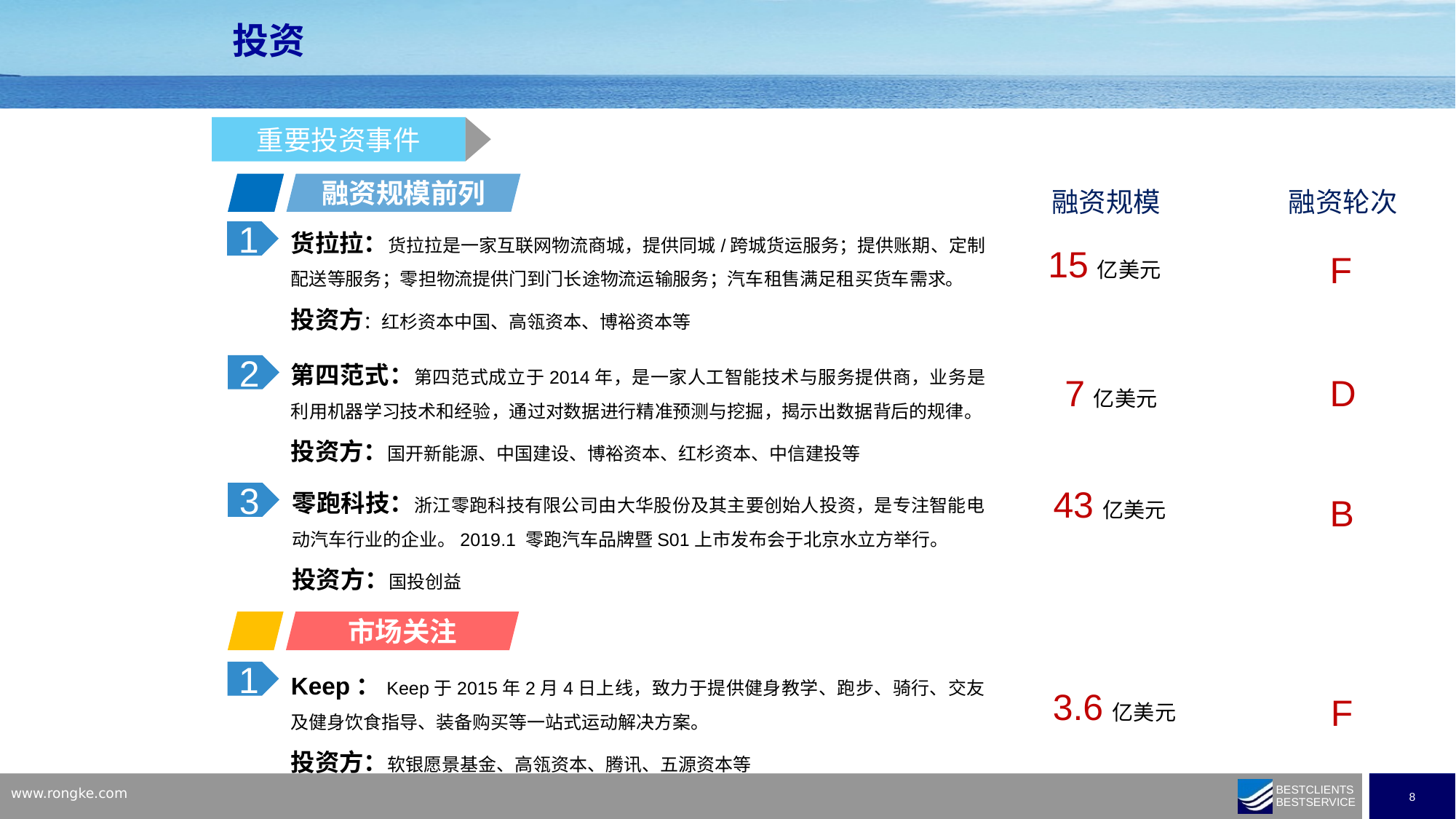

投资
重要投资事件

融资规模前列
融资轮次
融资规模
货拉拉：货拉拉是一家互联网物流商城，提供同城/跨城货运服务；提供账期、定制配送等服务；零担物流提供门到门长途物流运输服务；汽车租售满足租买货车需求。
投资方：红杉资本中国、高瓴资本、博裕资本等
1
15亿美元
F
第四范式：第四范式成立于2014年，是一家人工智能技术与服务提供商，业务是利用机器学习技术和经验，通过对数据进行精准预测与挖掘，揭示出数据背后的规律。
投资方：国开新能源、中国建设、博裕资本、红杉资本、中信建投等
2
7亿美元
D
零跑科技：浙江零跑科技有限公司由大华股份及其主要创始人投资，是专注智能电动汽车行业的企业。2019.1 零跑汽车品牌暨S01上市发布会于北京水立方举行。
投资方：国投创益
43亿美元
3
B

市场关注
Keep：Keep于2015年2月4日上线，致力于提供健身教学、跑步、骑行、交友及健身饮食指导、装备购买等一站式运动解决方案。
投资方：软银愿景基金、高瓴资本、腾讯、五源资本等
1
3.6亿美元
F